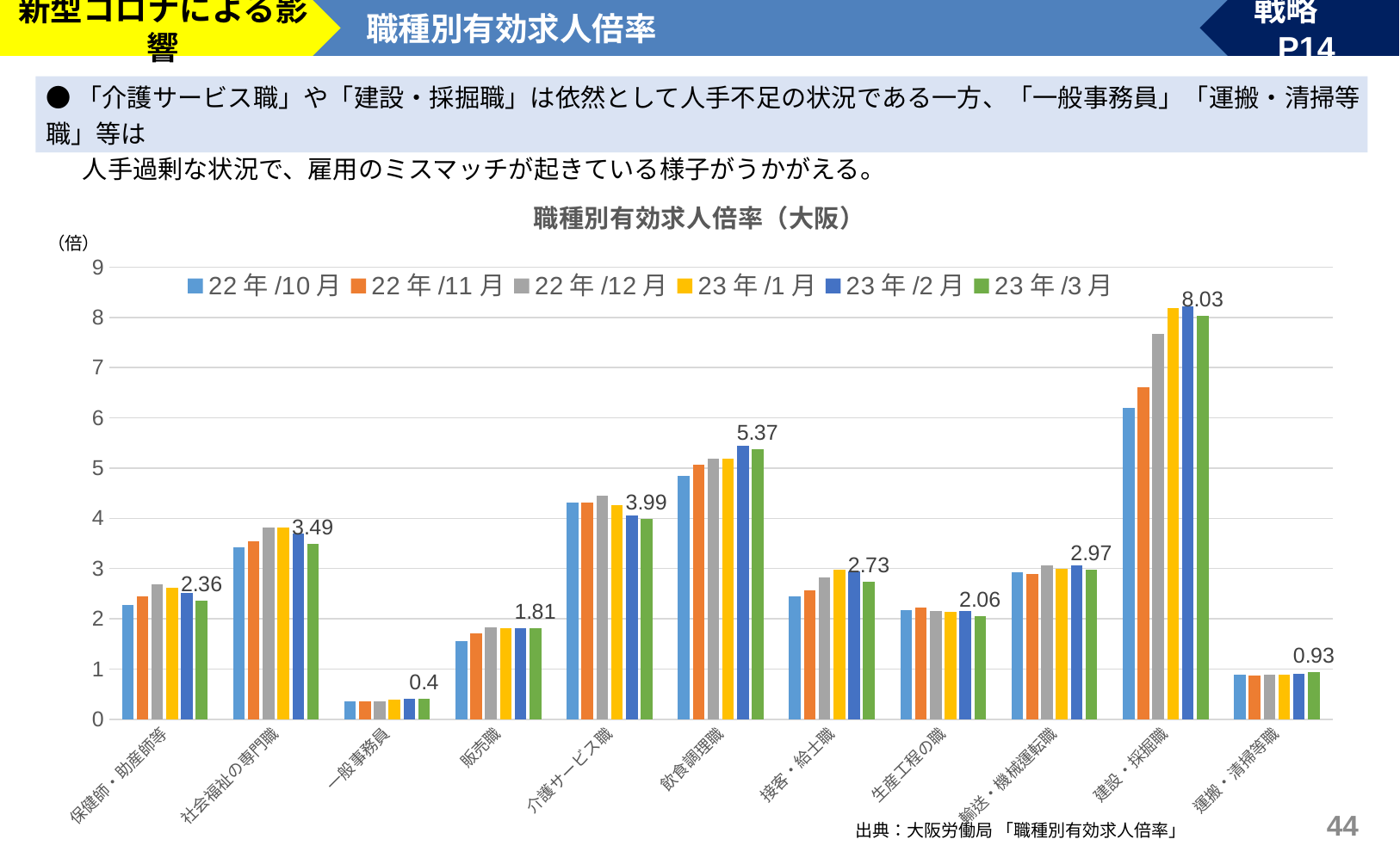

新型コロナによる影響
職種別有効求人倍率
戦略　P14
●「介護サービス職」や「建設・採掘職」は依然として人手不足の状況である一方、「一般事務員」「運搬・清掃等職」等は
 　人手過剰な状況で、雇用のミスマッチが起きている様子がうかがえる。

### Chart: 職種別有効求人倍率（大阪）

| Category | 22年/10月 | 22年/11月 | 22年/12月 | 23年/1月 | 23年/2月 | 23年/3月 |
|---|---|---|---|---|---|---|
| 保健師・助産師等 | 2.27 | 2.44 | 2.69 | 2.61 | 2.51 | 2.36 |
| 社会福祉の専門職 | 3.42 | 3.54 | 3.82 | 3.82 | 3.69 | 3.49 |
| 一般事務員 | 0.35 | 0.36 | 0.36 | 0.39 | 0.41 | 0.4 |
| 販売職 | 1.55 | 1.71 | 1.83 | 1.82 | 1.82 | 1.81 |
| 介護サービス職 | 4.32 | 4.32 | 4.45 | 4.26 | 4.06 | 3.99 |
| 飲食調理職 | 4.85 | 5.06 | 5.18 | 5.19 | 5.45 | 5.37 |
| 接客・給士職 | 2.45 | 2.57 | 2.82 | 2.98 | 2.94 | 2.73 |
| 生産工程の職 | 2.17 | 2.23 | 2.15 | 2.13 | 2.16 | 2.06 |
| 輸送・機械運転職 | 2.93 | 2.89 | 3.06 | 3.0 | 3.07 | 2.97 |
| 建設・採掘職 | 6.2 | 6.61 | 7.67 | 8.19 | 8.22 | 8.03 |
| 運搬・清掃等職 | 0.88 | 0.87 | 0.88 | 0.88 | 0.91 | 0.93 |
（倍）
44
出典：大阪労働局 「職種別有効求人倍率」